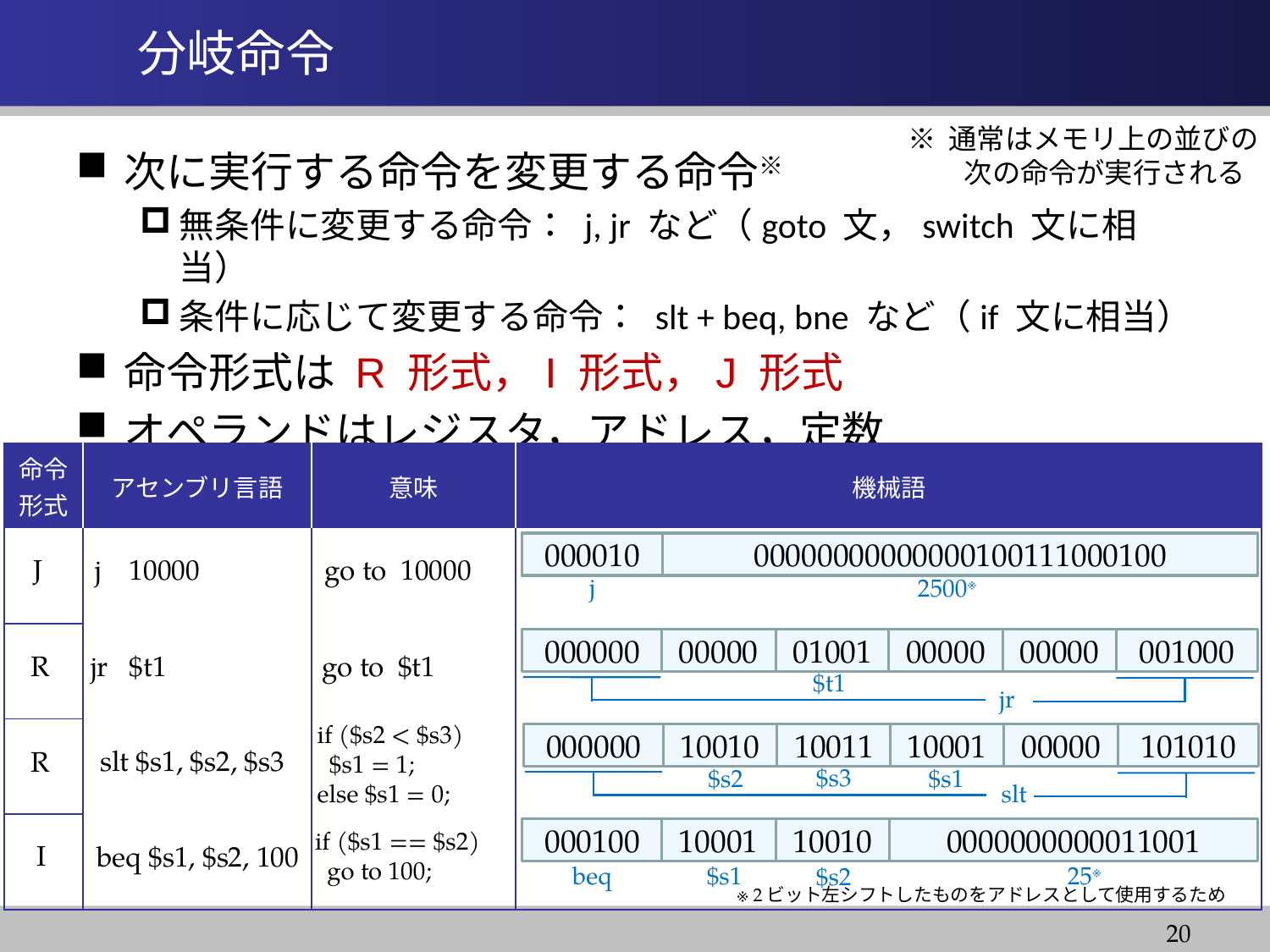

# 分岐命令
※ 通常はメモリ上の並びの
　　次の命令が実行される
次に実行する命令を変更する命令※
無条件に変更する命令： j, jr など（goto 文，switch 文に相当）
条件に応じて変更する命令： slt + beq, bne など（if 文に相当）
命令形式は R 形式，I 形式，J 形式
オペランドはレジスタ，アドレス，定数
| 命令形式 | アセンブリ言語 | 意味 | 機械語 |
| --- | --- | --- | --- |
|  |  |  |  |
|  |  |  |  |
|  |  |  |  |
|  |  |  |  |
000010
00000000000000100111000100
go to  10000
J
j    10000
j
2500※
000000
00000
01001
00000
00000
001000
R
jr   $t1
go to  $t1
$t1
jr
if ($s2 < $s3)
  $s1 = 1;
else $s1 = 0;
000000
10010
10011
10001
00000
101010
slt $s1, $s2, $s3
R
$s3
$s1
$s2
slt
000100
10001
10010
0000000000011001
if ($s1 == $s2)
  go to 100;
 I
beq $s1, $s2, 100
25※
beq
$s1
$s2
※ 2ビット左シフトしたものをアドレスとして使用するため
20